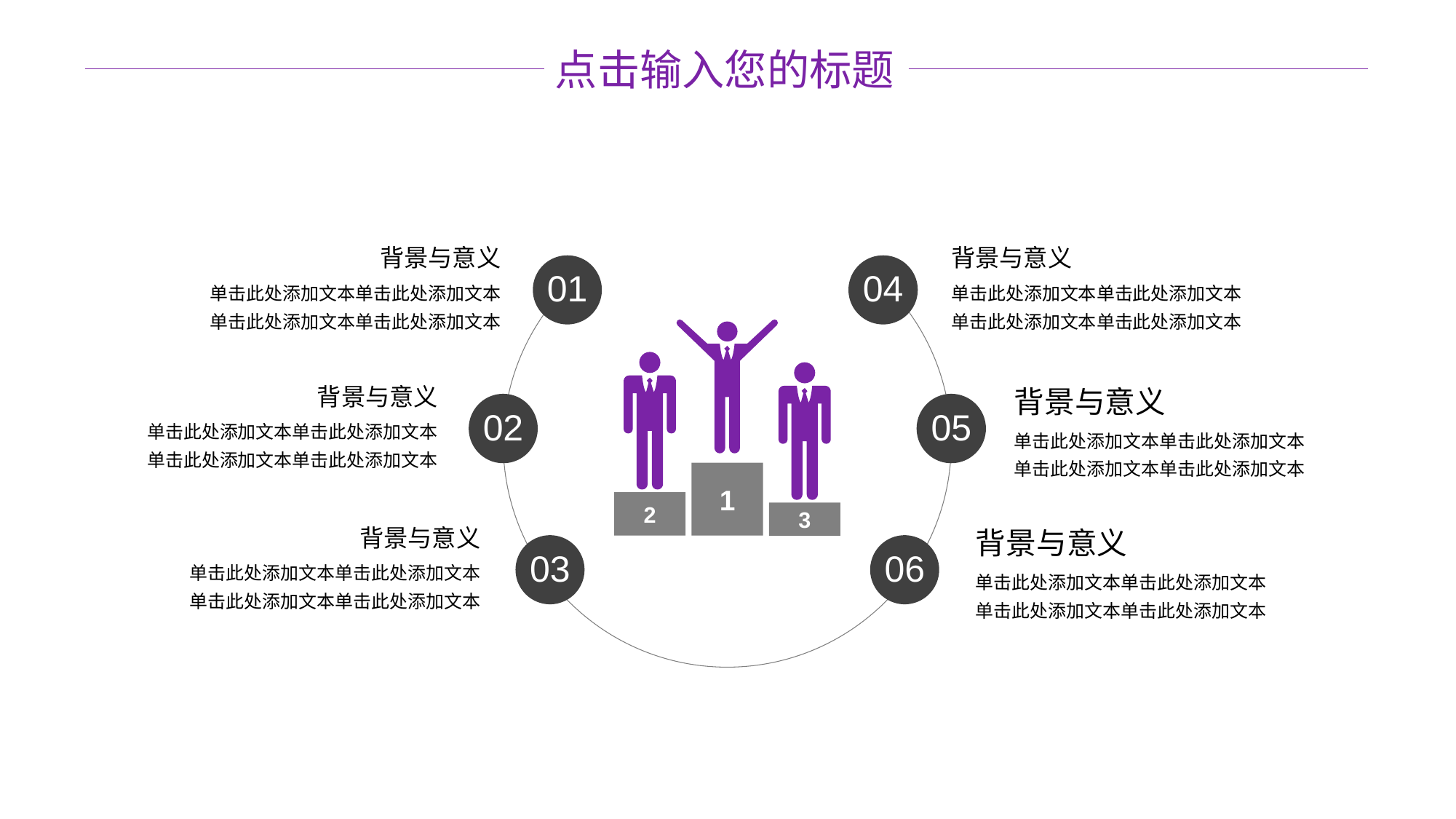

点击输入您的标题
背景与意义
单击此处添加文本单击此处添加文本
单击此处添加文本单击此处添加文本
背景与意义
单击此处添加文本单击此处添加文本
单击此处添加文本单击此处添加文本
01
04

背景与意义
单击此处添加文本单击此处添加文本
单击此处添加文本单击此处添加文本
背景与意义
单击此处添加文本单击此处添加文本
单击此处添加文本单击此处添加文本
02
05
1
2
3
背景与意义
单击此处添加文本单击此处添加文本
单击此处添加文本单击此处添加文本
背景与意义
单击此处添加文本单击此处添加文本
单击此处添加文本单击此处添加文本
03
06